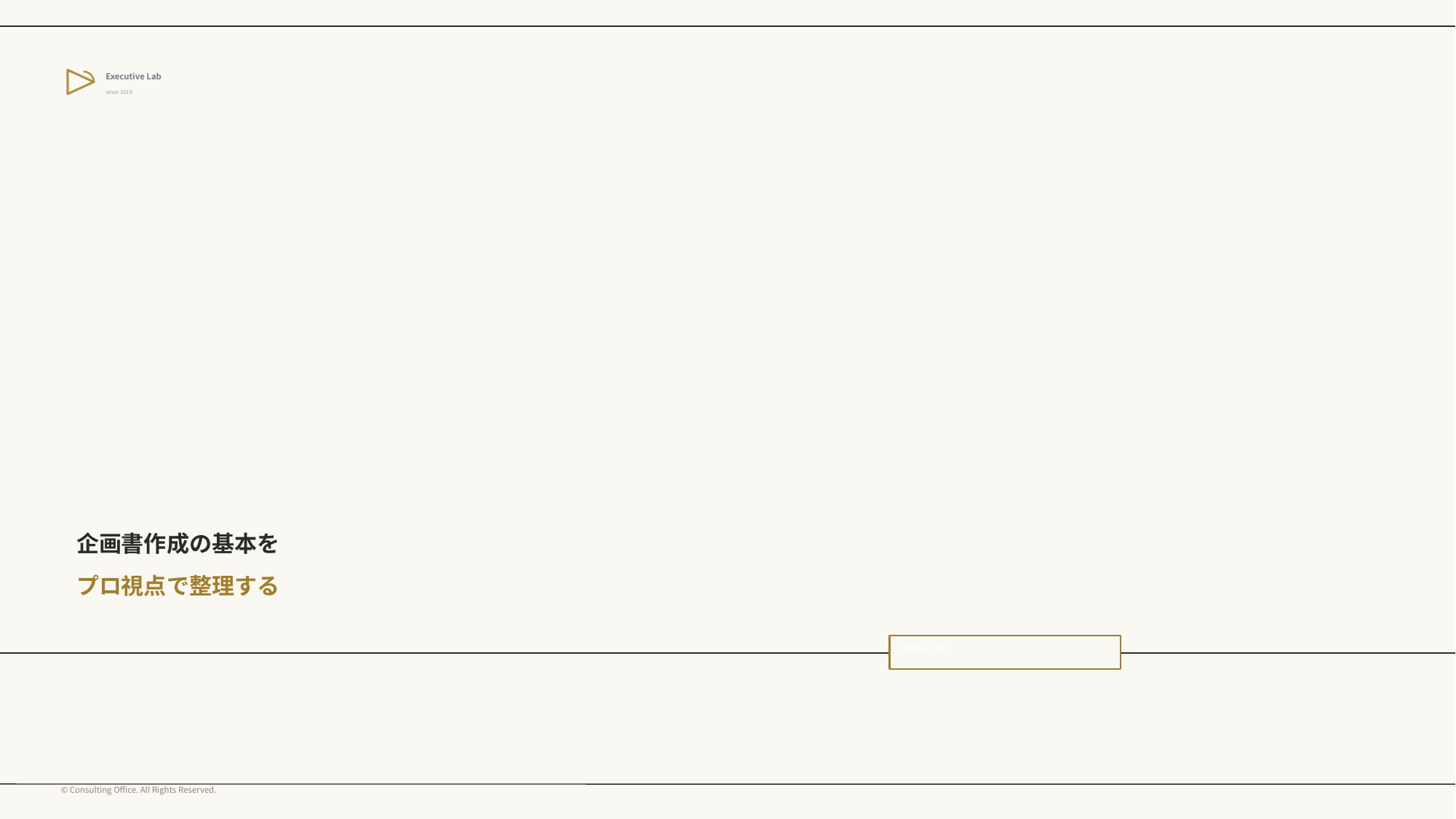

Executive Lab

since 2019
企画書作成の基本を
プロ視点で整理する

PROPOSAL TIPS

© Consulting Office. All Rights Reserved.